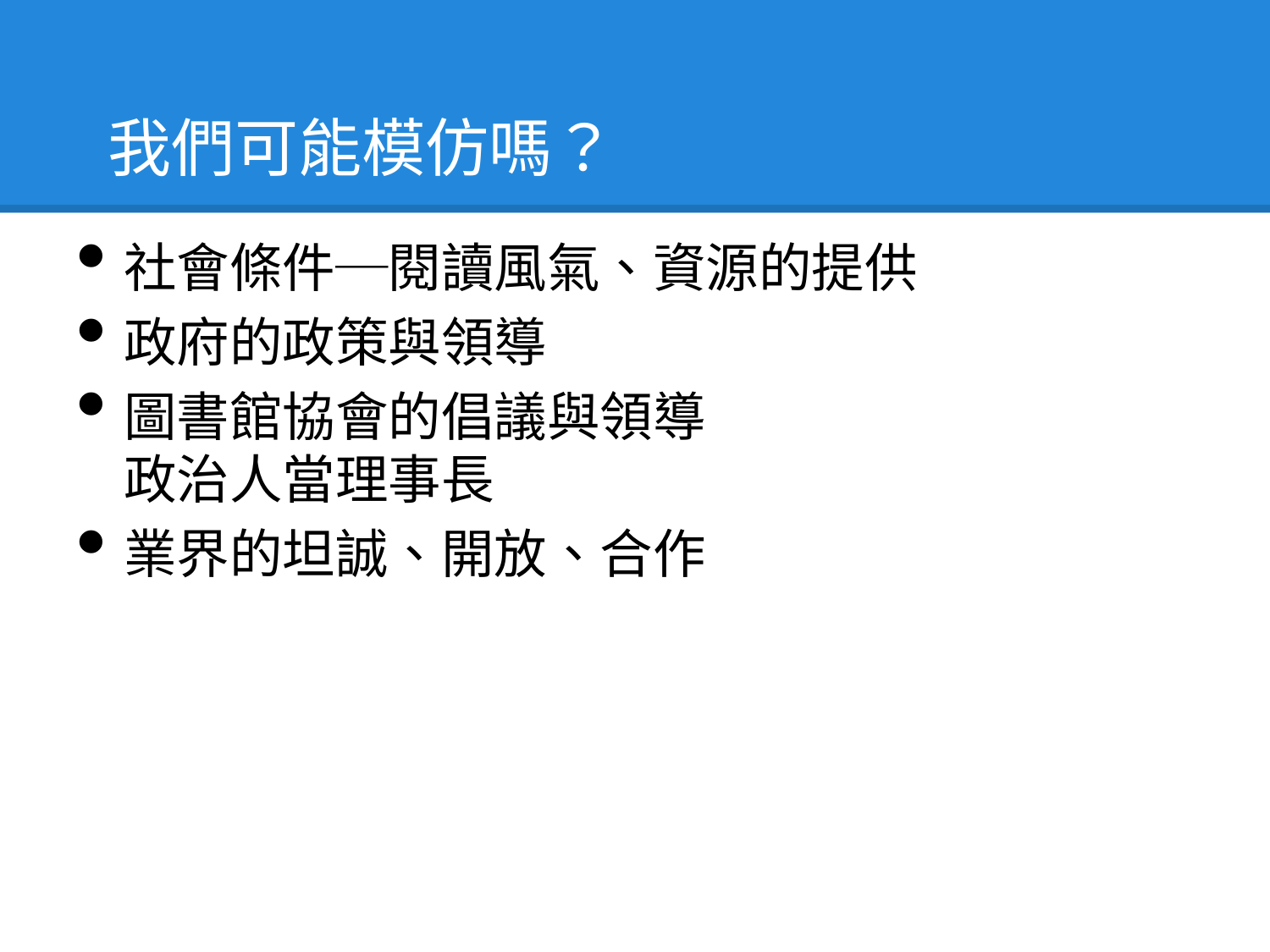

# 我們可能模仿嗎？
社會條件─閱讀風氣、資源的提供
政府的政策與領導
圖書館協會的倡議與領導
政治人當理事長
業界的坦誠、開放、合作